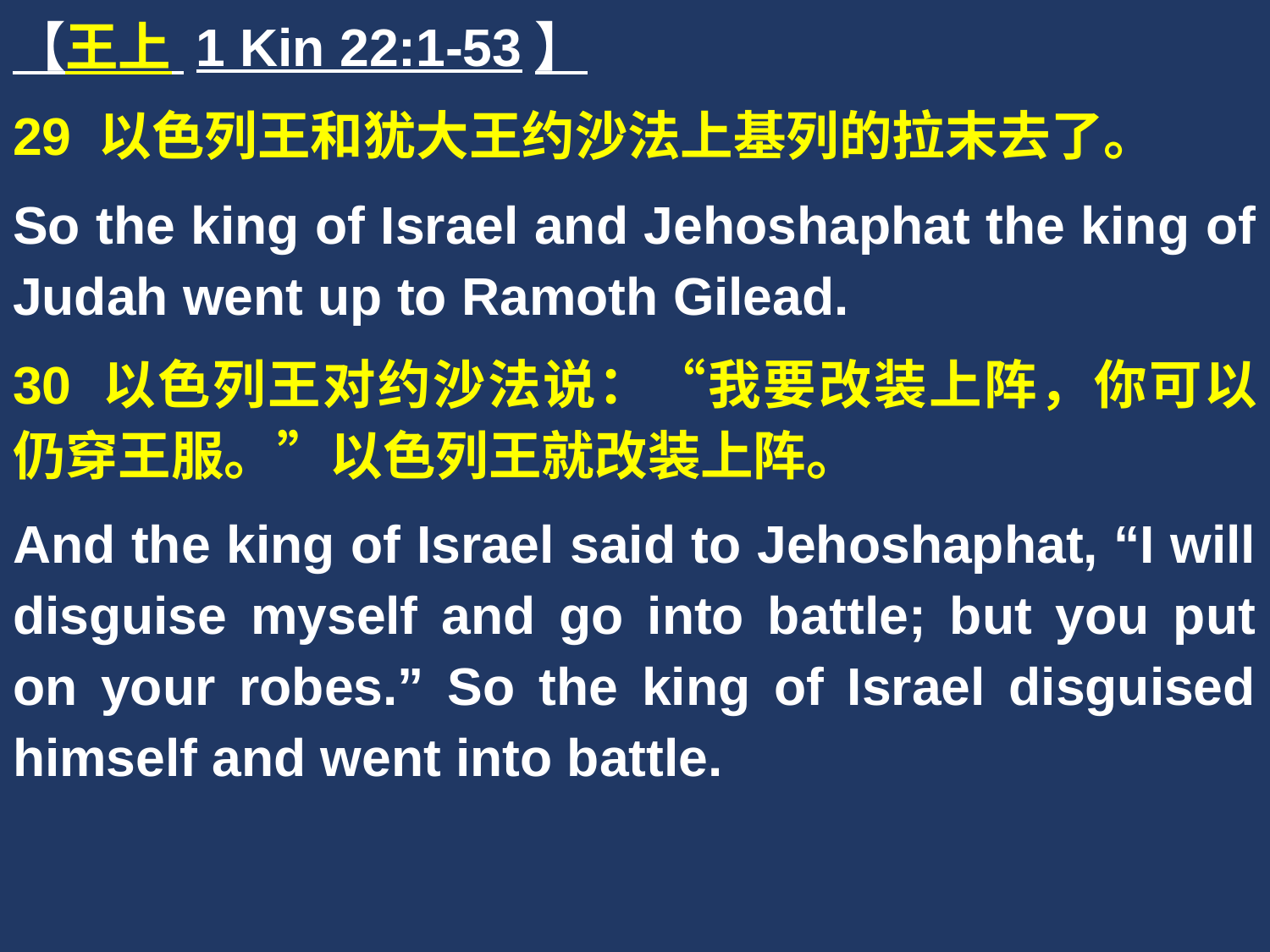

【王上 1 Kin 22:1-53】
29 以色列王和犹大王约沙法上基列的拉末去了。
So the king of Israel and Jehoshaphat the king of Judah went up to Ramoth Gilead.
30 以色列王对约沙法说：“我要改装上阵，你可以仍穿王服。”以色列王就改装上阵。
And the king of Israel said to Jehoshaphat, “I will disguise myself and go into battle; but you put on your robes.” So the king of Israel disguised himself and went into battle.